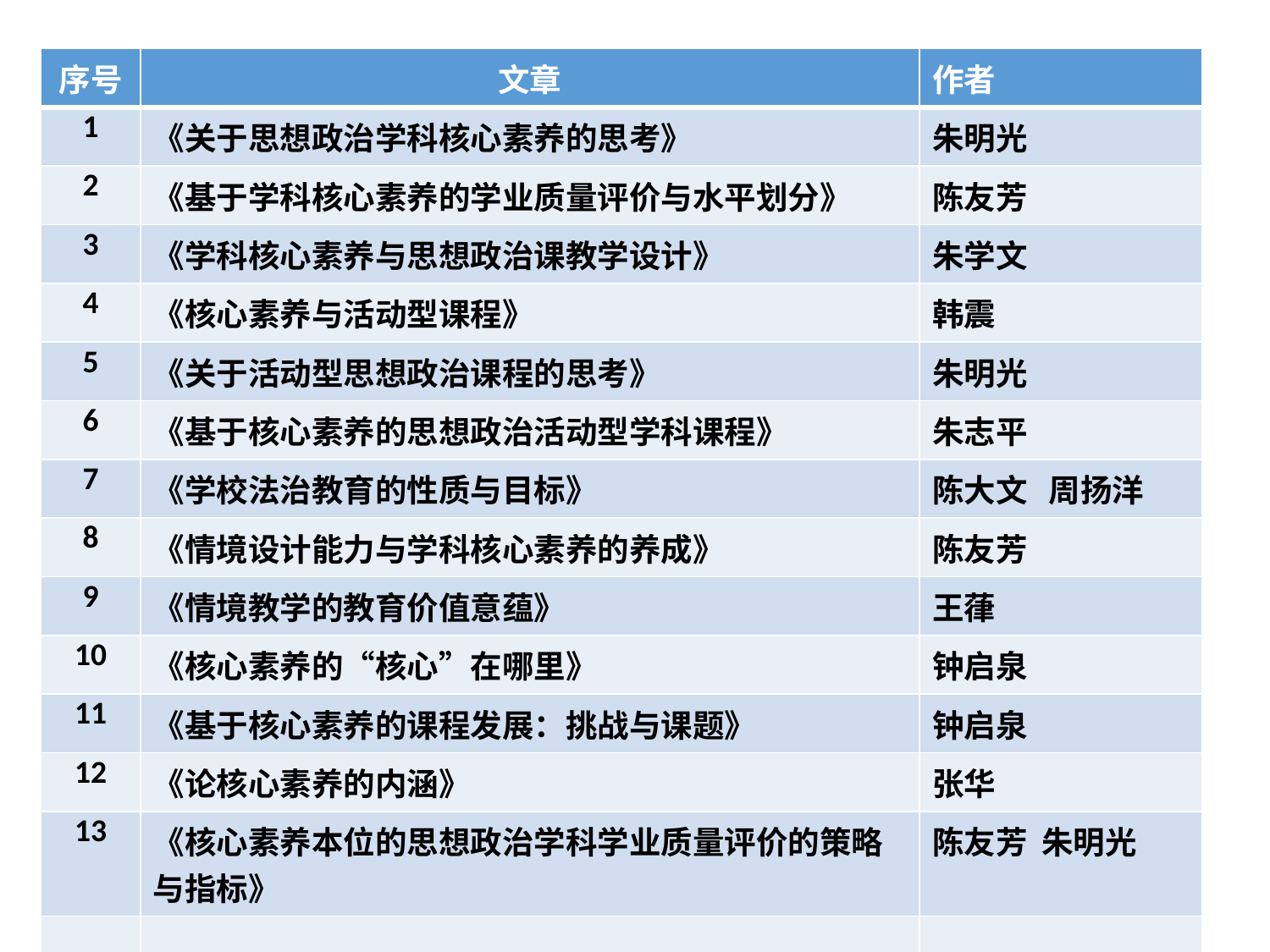

| 序号 | 文章 | 作者 |
| --- | --- | --- |
| 1 | 《关于思想政治学科核心素养的思考》 | 朱明光 |
| 2 | 《基于学科核心素养的学业质量评价与水平划分》 | 陈友芳 |
| 3 | 《学科核心素养与思想政治课教学设计》 | 朱学文 |
| 4 | 《核心素养与活动型课程》 | 韩震 |
| 5 | 《关于活动型思想政治课程的思考》 | 朱明光 |
| 6 | 《基于核心素养的思想政治活动型学科课程》 | 朱志平 |
| 7 | 《学校法治教育的性质与目标》 | 陈大文 周扬洋 |
| 8 | 《情境设计能力与学科核心素养的养成》 | 陈友芳 |
| 9 | 《情境教学的教育价值意蕴》 | 王葎 |
| 10 | 《核心素养的“核心”在哪里》 | 钟启泉 |
| 11 | 《基于核心素养的课程发展：挑战与课题》 | 钟启泉 |
| 12 | 《论核心素养的内涵》 | 张华 |
| 13 | 《核心素养本位的思想政治学科学业质量评价的策略与指标》 | 陈友芳 朱明光 |
|  |  |  |